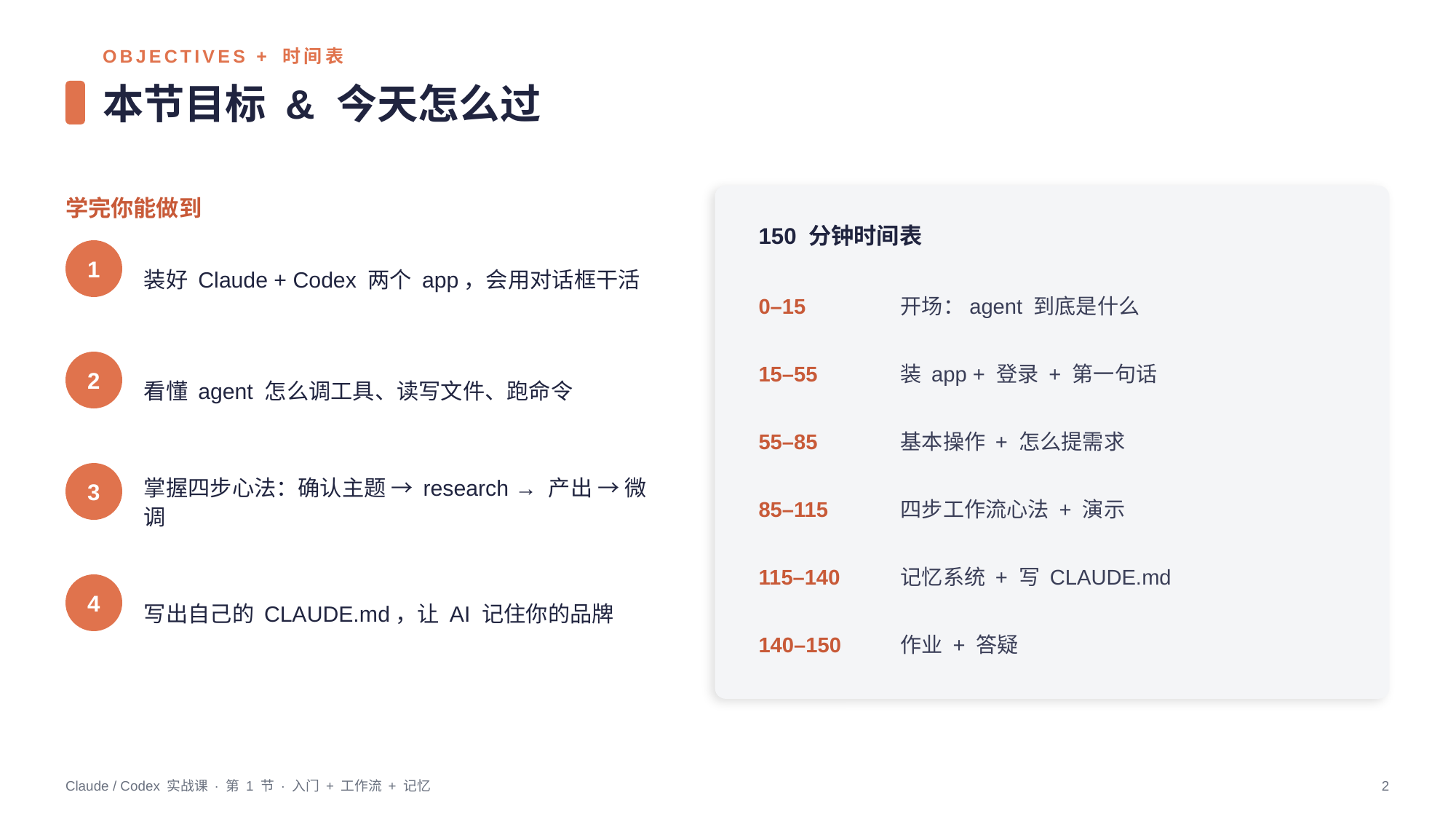

OBJECTIVES + 时间表
本节目标 & 今天怎么过

学完你能做到

150 分钟时间表
装好 Claude + Codex 两个 app，会用对话框干活

1
0–15
开场：agent 到底是什么
看懂 agent 怎么调工具、读写文件、跑命令
15–55
装 app + 登录 + 第一句话

2
55–85
基本操作 + 怎么提需求
掌握四步心法：确认主题 → research → 产出 → 微调

3
85–115
四步工作流心法 + 演示
115–140
记忆系统 + 写 CLAUDE.md
写出自己的 CLAUDE.md，让 AI 记住你的品牌

4
140–150
作业 + 答疑
Claude / Codex 实战课 · 第 1 节 · 入门 + 工作流 + 记忆
2